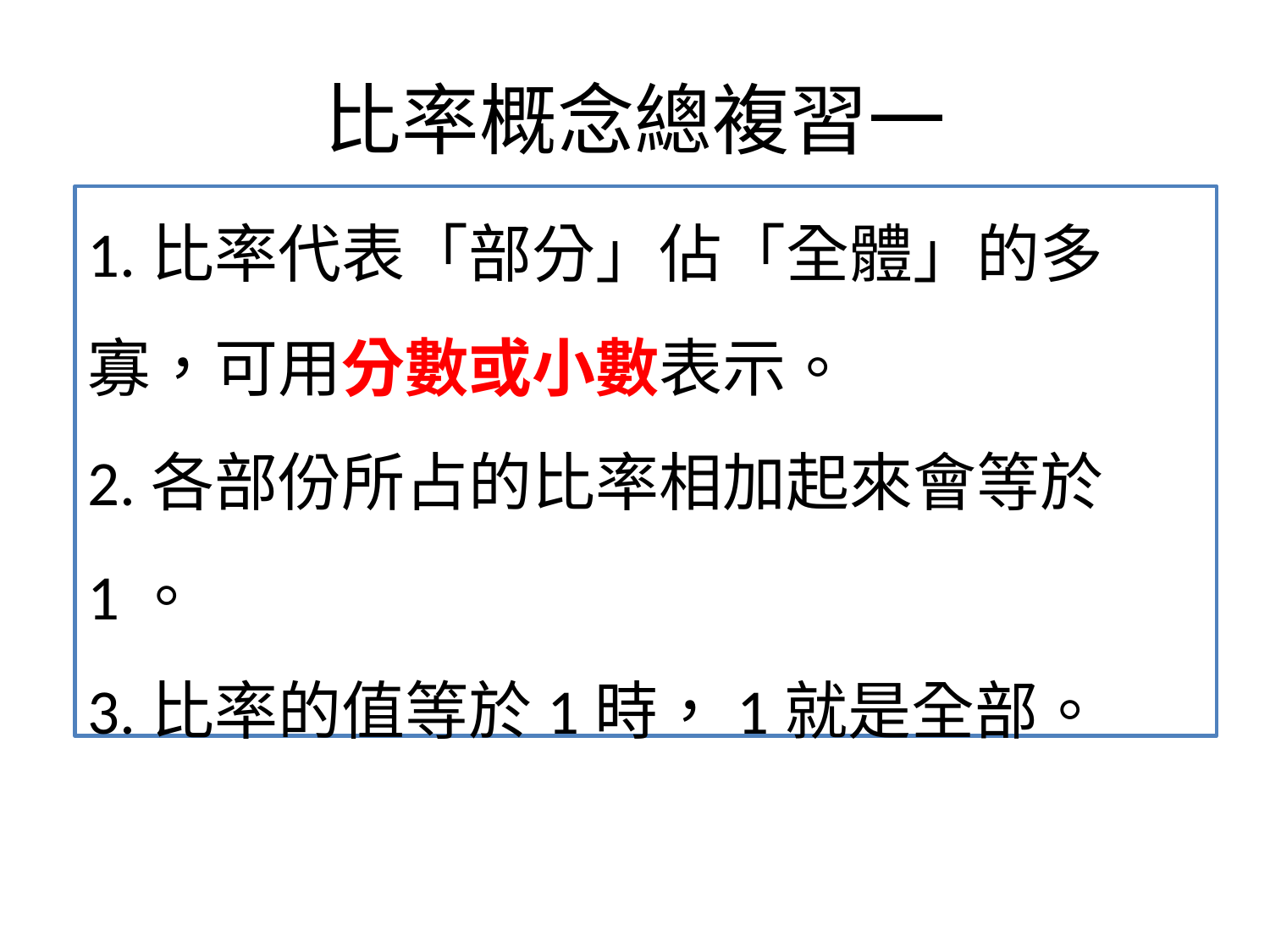

# 比率概念總複習一
1.比率代表「部分」佔「全體」的多寡，可用分數或小數表示。
2.各部份所占的比率相加起來會等於1。
3.比率的值等於1時，1就是全部。